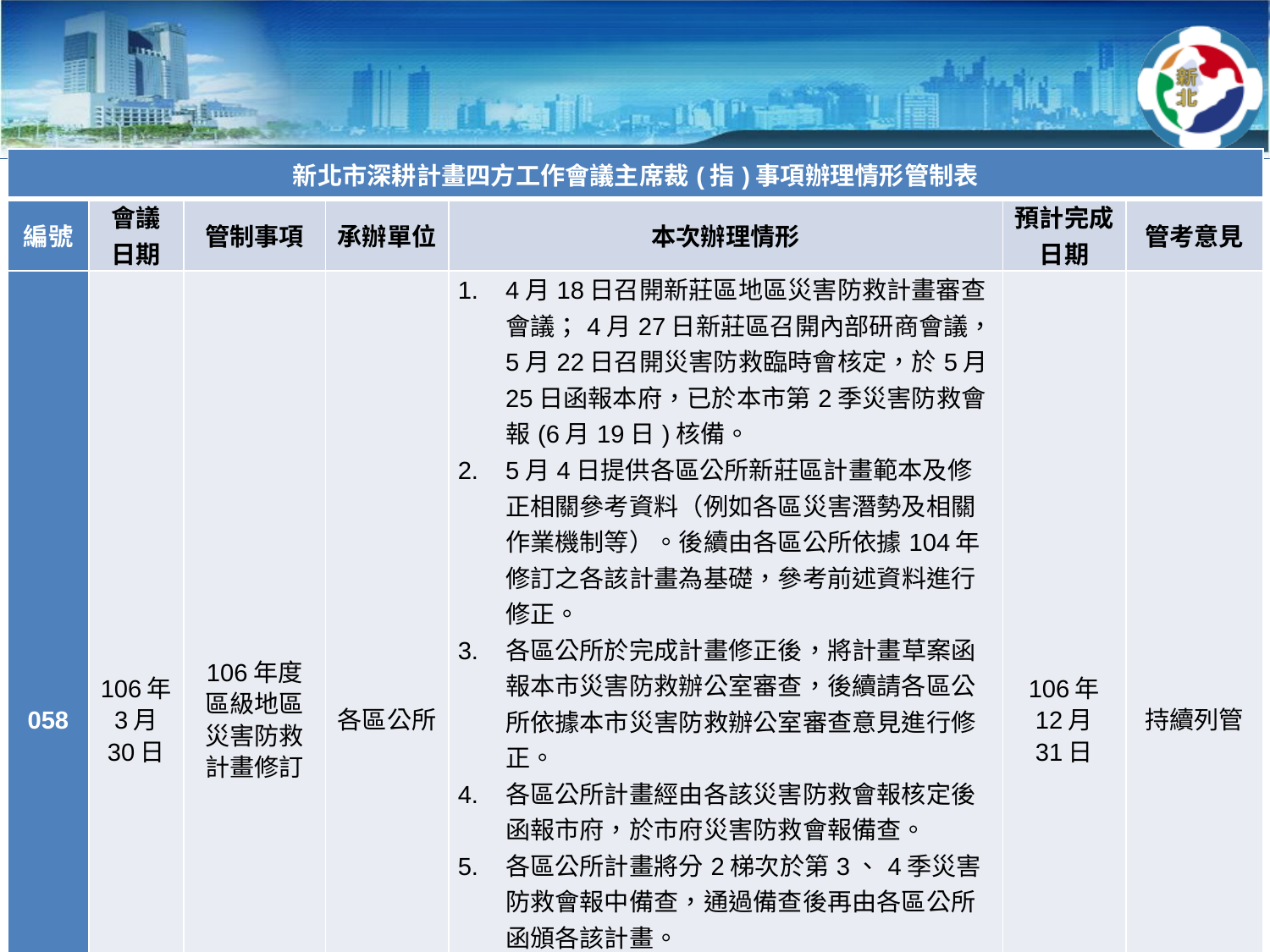

| 新北市深耕計畫四方工作會議主席裁(指)事項辦理情形管制表 |  |  |  |  |  |  |
| --- | --- | --- | --- | --- | --- | --- |
| 編號 | 會議 日期 | 管制事項 | 承辦單位 | 本次辦理情形 | 預計完成日期 | 管考意見 |
| 058 | 106年 3月 30日 | 106年度 區級地區災害防救計畫修訂 | 各區公所 | 4月18日召開新莊區地區災害防救計畫審查會議；4月27日新莊區召開內部研商會議，5月22日召開災害防救臨時會核定，於5月25日函報本府，已於本市第2季災害防救會報(6月19日)核備。 5月4日提供各區公所新莊區計畫範本及修正相關參考資料（例如各區災害潛勢及相關作業機制等）。後續由各區公所依據104年修訂之各該計畫為基礎，參考前述資料進行修正。 各區公所於完成計畫修正後，將計畫草案函報本市災害防救辦公室審查，後續請各區公所依據本市災害防救辦公室審查意見進行修正。 各區公所計畫經由各該災害防救會報核定後函報市府，於市府災害防救會報備查。 各區公所計畫將分2梯次於第3、4季災害防救會報中備查，通過備查後再由各區公所函頒各該計畫。 第1梯次板橋等14區皆於8月15日前提報市府備查，於9月25日第3季災害防救會報備查。 第2梯次泰山區等14區皆於8月31日前提報市府預審，9月25日回收局處審查意見，目前尚有經發局及社會局未回覆。 | 106年 12月 31日 | 持續列管 |
7